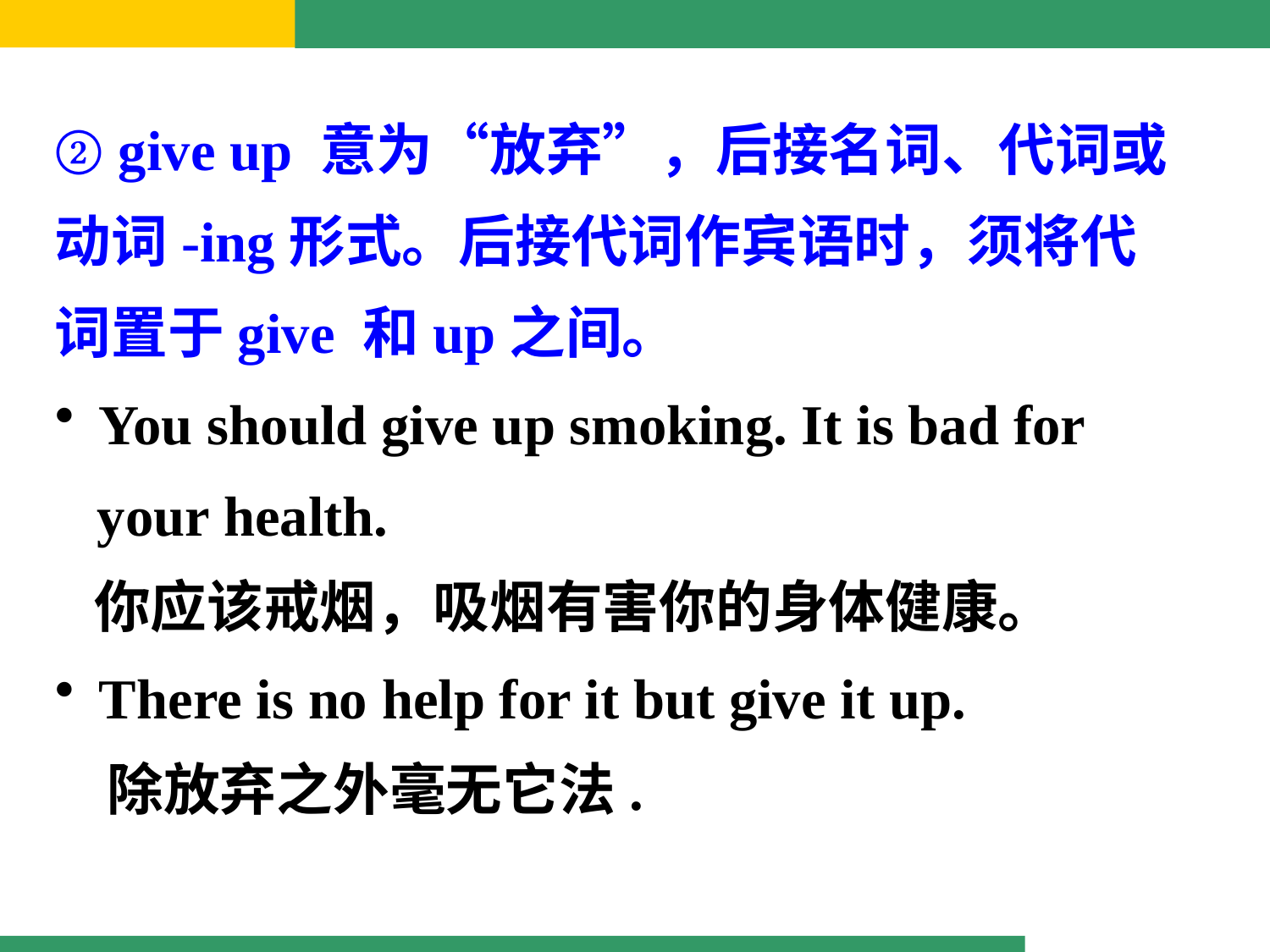

② give up 意为“放弃”，后接名词、代词或动词-ing形式。后接代词作宾语时，须将代词置于give 和up之间。
 You should give up smoking. It is bad for
   your health.
  你应该戒烟，吸烟有害你的身体健康。
 There is no help for it but give it up.
   除放弃之外毫无它法.